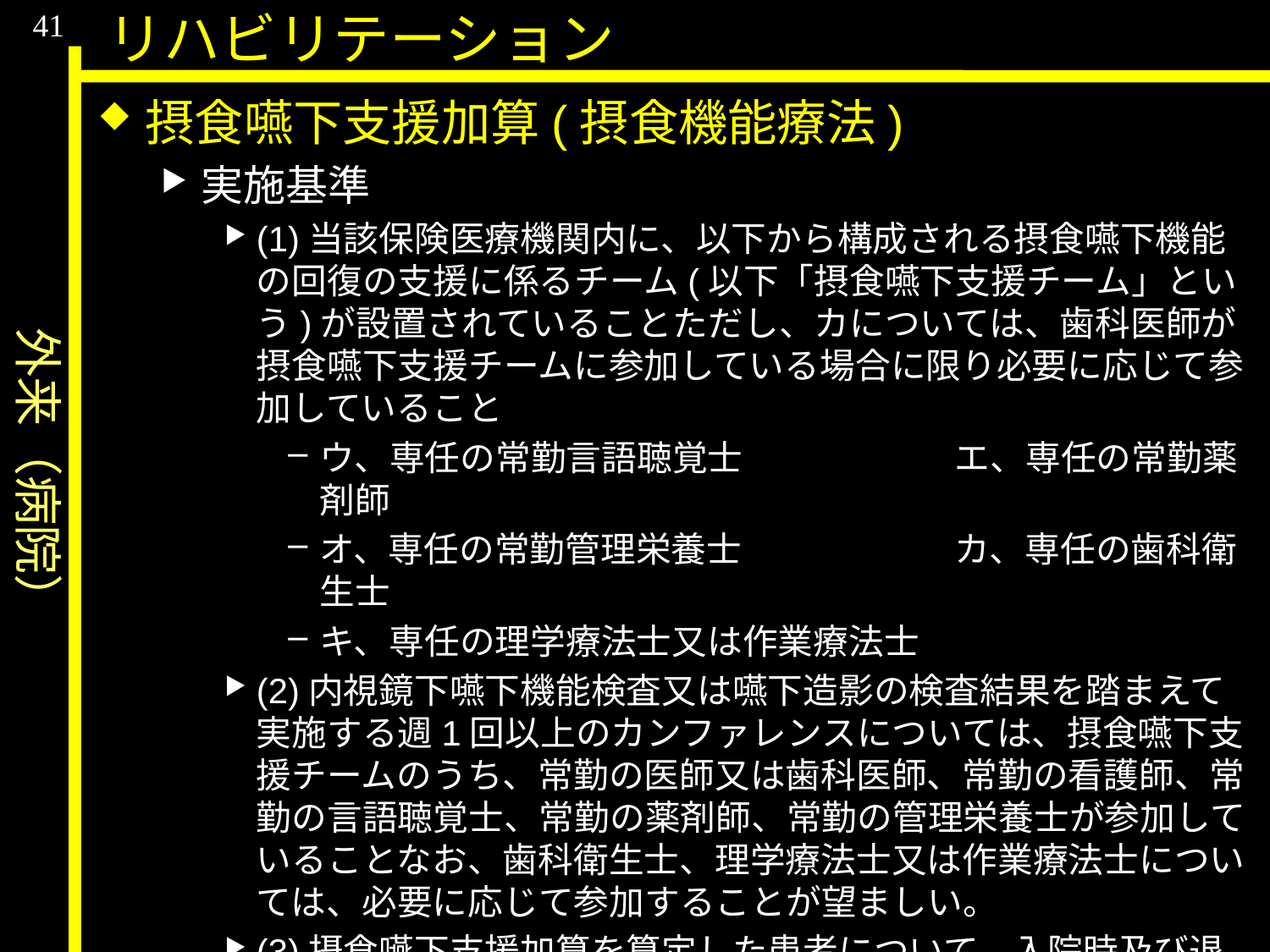

外来（病院）
41
リハビリテーション

摂食嚥下支援加算(摂食機能療法)
実施基準
(1)当該保険医療機関内に、以下から構成される摂食嚥下機能の回復の支援に係るチーム(以下「摂食嚥下支援チーム」という)が設置されていることただし、カについては、歯科医師が摂食嚥下支援チームに参加している場合に限り必要に応じて参加していること
ウ、専任の常勤言語聴覚士		エ、専任の常勤薬剤師
オ、専任の常勤管理栄養士		カ、専任の歯科衛生士
キ、専任の理学療法士又は作業療法士
(2)内視鏡下嚥下機能検査又は嚥下造影の検査結果を踏まえて実施する週1回以上のカンファレンスについては、摂食嚥下支援チームのうち、常勤の医師又は歯科医師、常勤の看護師、常勤の言語聴覚士、常勤の薬剤師、常勤の管理栄養士が参加していることなお、歯科衛生士、理学療法士又は作業療法士については、必要に応じて参加することが望ましい。
(3)摂食嚥下支援加算を算定した患者について、入院時及び退院時の嚥下機能の評価等について、別添〇の様式〇の〇を用いて、地方厚生局長等に報告していること